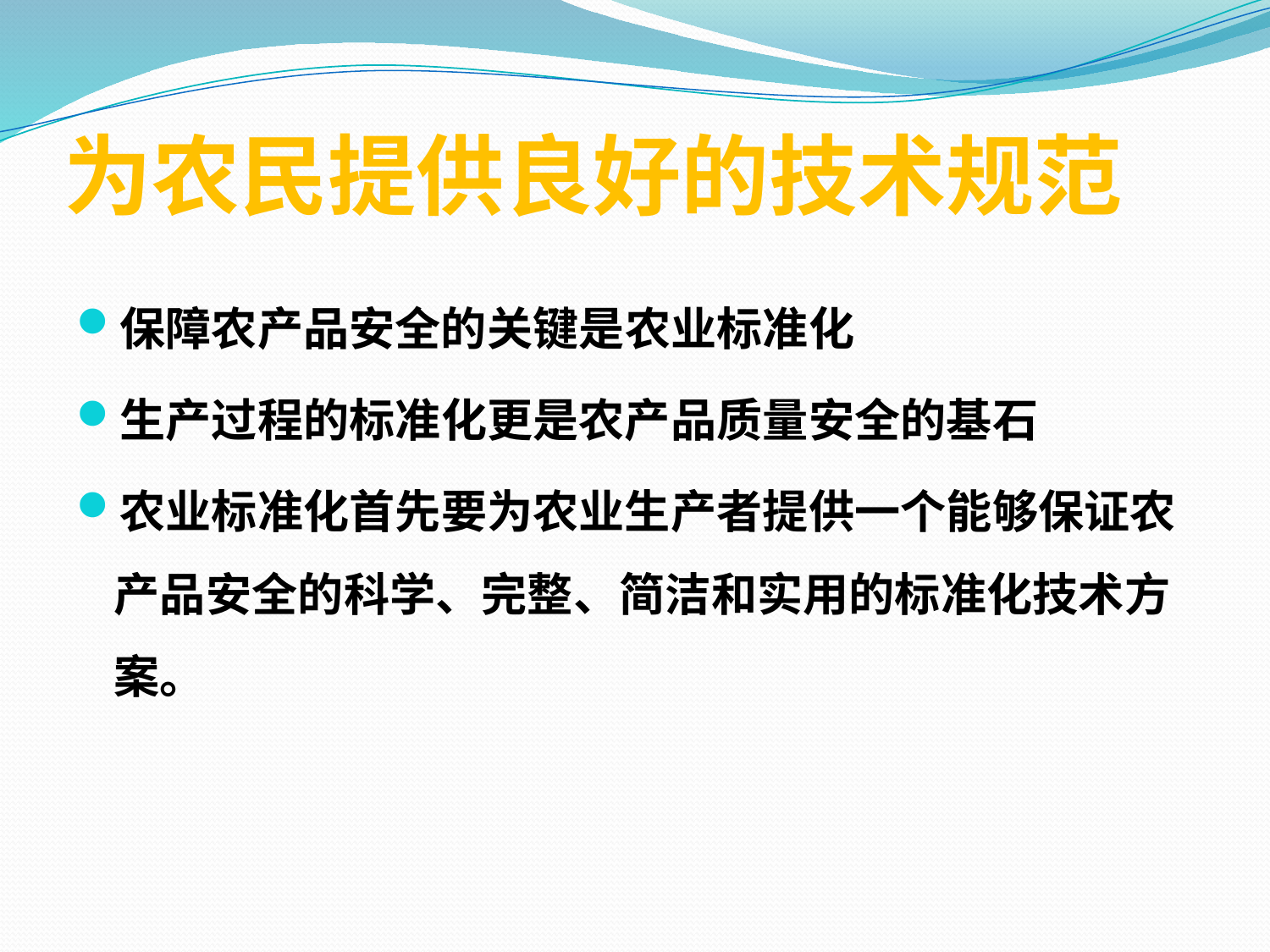

# 为农民提供良好的技术规范
保障农产品安全的关键是农业标准化
生产过程的标准化更是农产品质量安全的基石
农业标准化首先要为农业生产者提供一个能够保证农产品安全的科学、完整、简洁和实用的标准化技术方案。